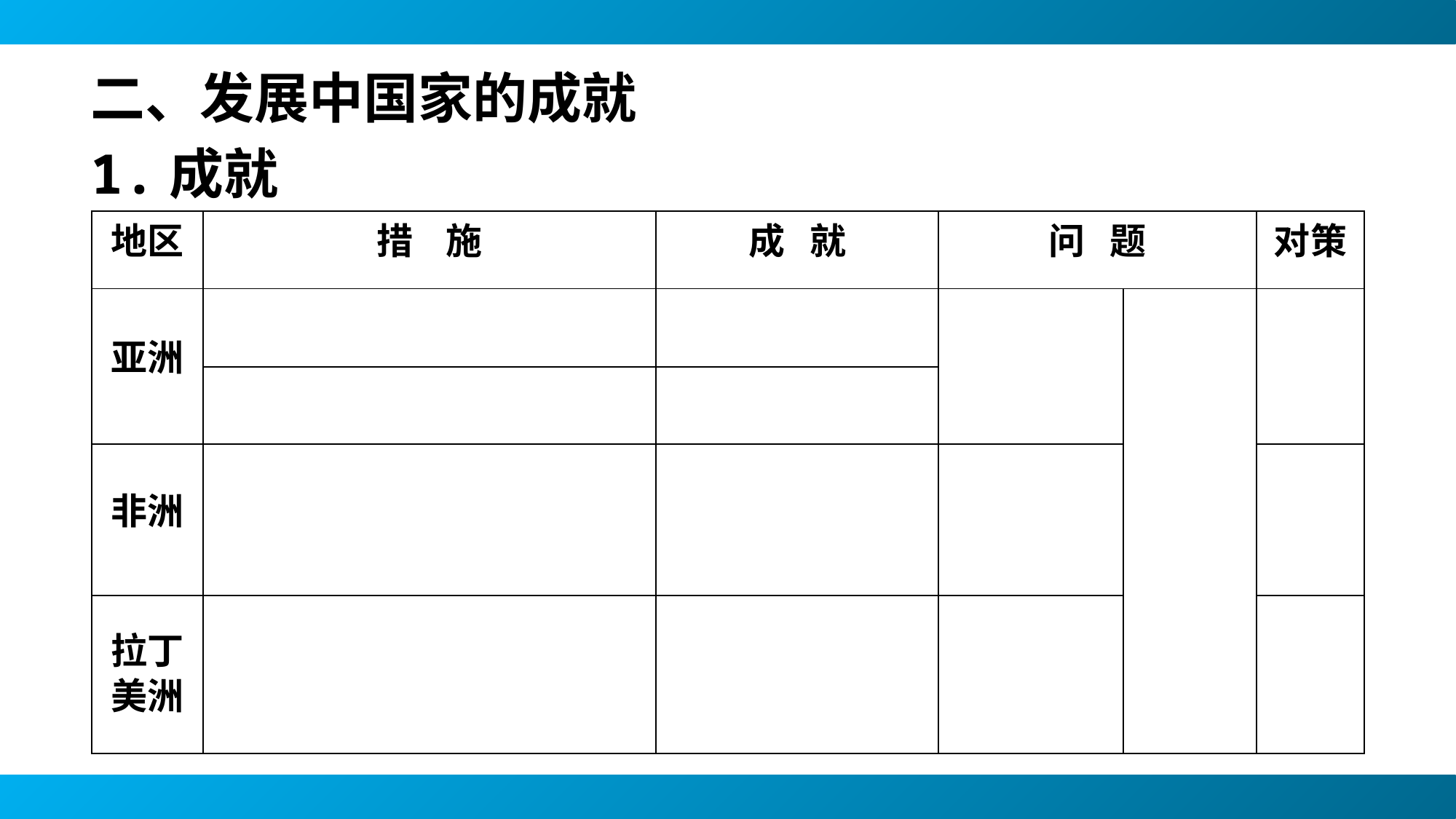

二、发展中国家的成就
1.成就
| 地区 | 措 施 | 成 就 | 问 题 |  | 对策 |
| --- | --- | --- | --- | --- | --- |
| 亚洲 |  |  |  |  |  |
|  |  |  |  |  |  |
| 非洲 |  |  |  |  |  |
| 拉丁美洲 |  |  |  |  |  |